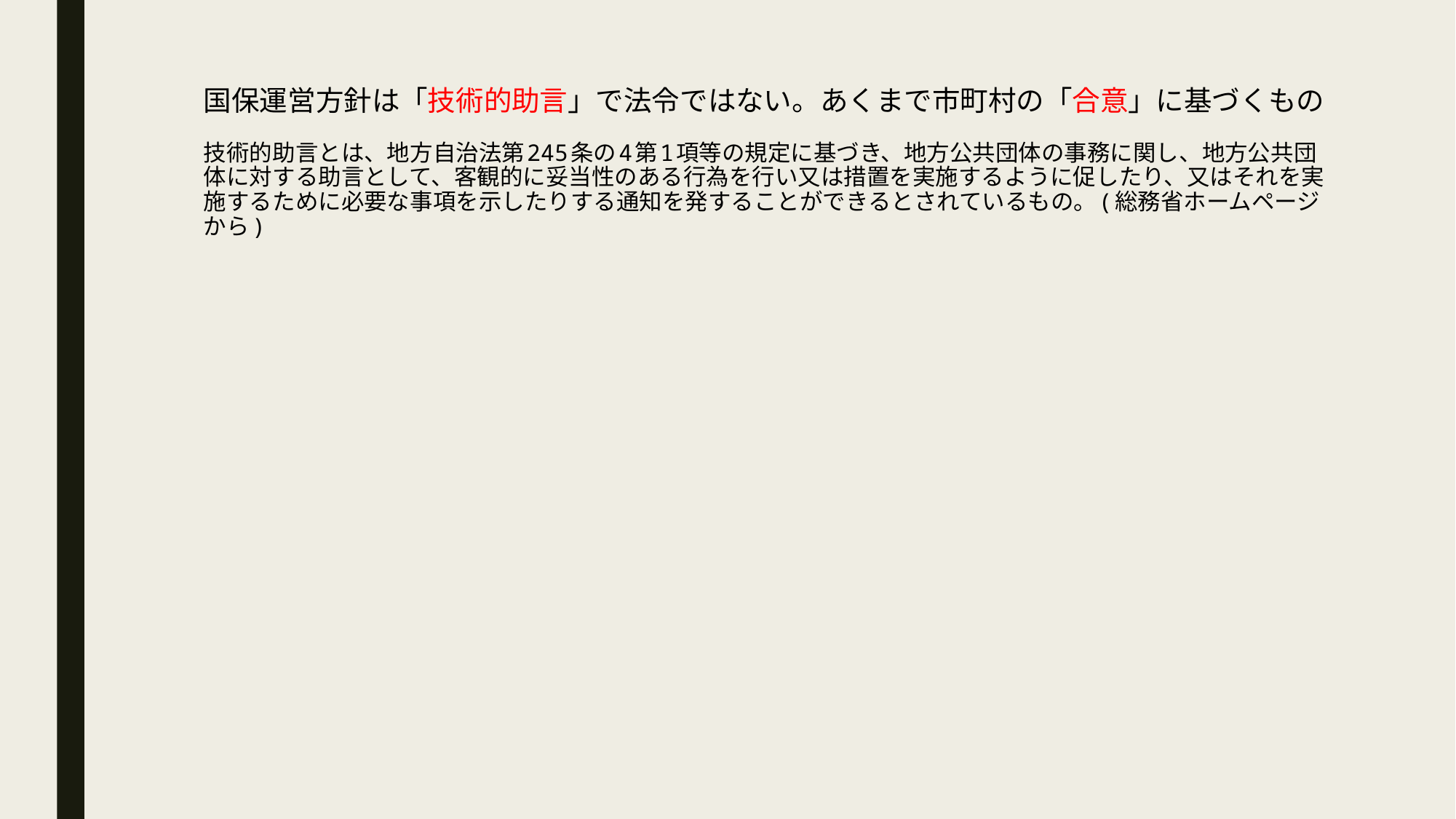

国保運営方針は「技術的助言」で法令ではない。あくまで市町村の「合意」に基づくもの
技術的助言とは、地方自治法第245条の4第1項等の規定に基づき、地方公共団体の事務に関し、地方公共団体に対する助言として、客観的に妥当性のある行為を行い又は措置を実施するように促したり、又はそれを実施するために必要な事項を示したりする通知を発することができるとされているもの。(総務省ホームページから)